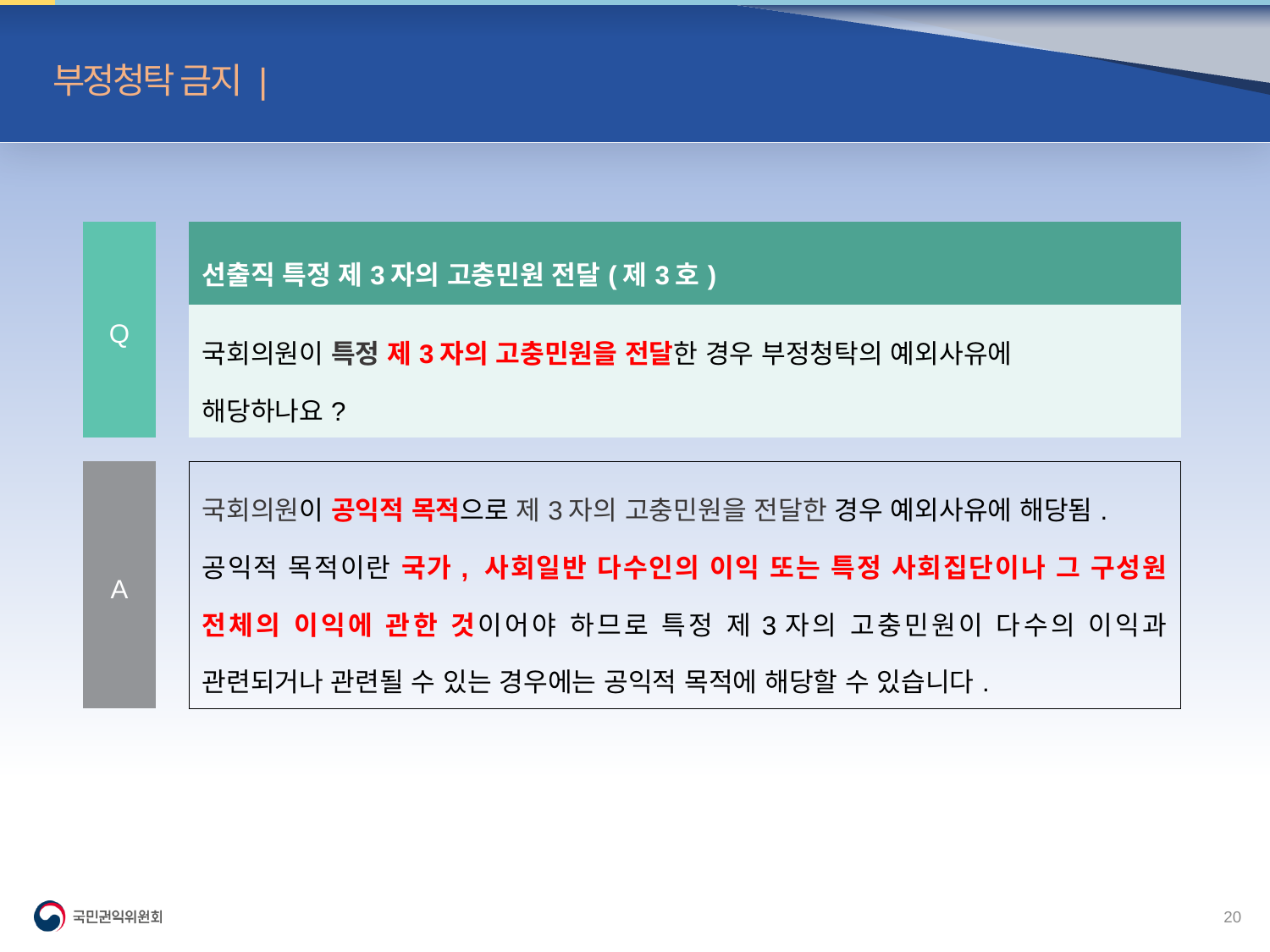

부정청탁 금지 | 빈발 질의(1)

| Q |  | 선출직 특정 제3자의 고충민원 전달(제3호) |
| --- | --- | --- |
|  |  | 국회의원이 특정 제3자의 고충민원을 전달한 경우 부정청탁의 예외사유에 해당하나요? |
|  |  |  |
| A |  | 국회의원이 공익적 목적으로 제3자의 고충민원을 전달한 경우 예외사유에 해당됨. 공익적 목적이란 국가, 사회일반 다수인의 이익 또는 특정 사회집단이나 그 구성원 전체의 이익에 관한 것이어야 하므로 특정 제3자의 고충민원이 다수의 이익과 관련되거나 관련될 수 있는 경우에는 공익적 목적에 해당할 수 있습니다. |
20